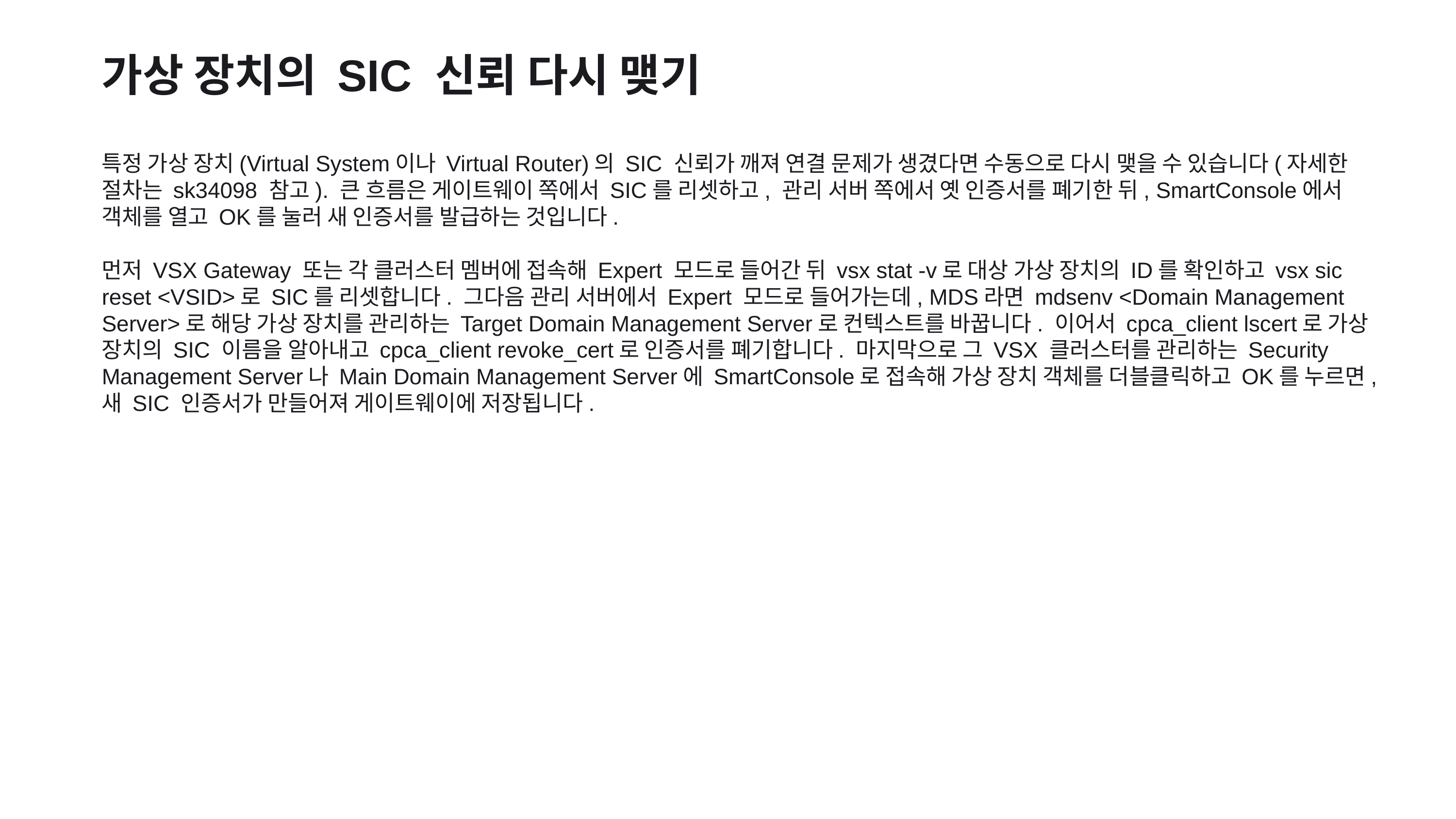

가상 장치의 SIC 신뢰 다시 맺기
특정 가상 장치(Virtual System이나 Virtual Router)의 SIC 신뢰가 깨져 연결 문제가 생겼다면 수동으로 다시 맺을 수 있습니다(자세한 절차는 sk34098 참고). 큰 흐름은 게이트웨이 쪽에서 SIC를 리셋하고, 관리 서버 쪽에서 옛 인증서를 폐기한 뒤, SmartConsole에서 객체를 열고 OK를 눌러 새 인증서를 발급하는 것입니다.

먼저 VSX Gateway 또는 각 클러스터 멤버에 접속해 Expert 모드로 들어간 뒤 vsx stat -v로 대상 가상 장치의 ID를 확인하고 vsx sic reset <VSID>로 SIC를 리셋합니다. 그다음 관리 서버에서 Expert 모드로 들어가는데, MDS라면 mdsenv <Domain Management Server>로 해당 가상 장치를 관리하는 Target Domain Management Server로 컨텍스트를 바꿉니다. 이어서 cpca_client lscert로 가상 장치의 SIC 이름을 알아내고 cpca_client revoke_cert로 인증서를 폐기합니다. 마지막으로 그 VSX 클러스터를 관리하는 Security Management Server나 Main Domain Management Server에 SmartConsole로 접속해 가상 장치 객체를 더블클릭하고 OK를 누르면, 새 SIC 인증서가 만들어져 게이트웨이에 저장됩니다.